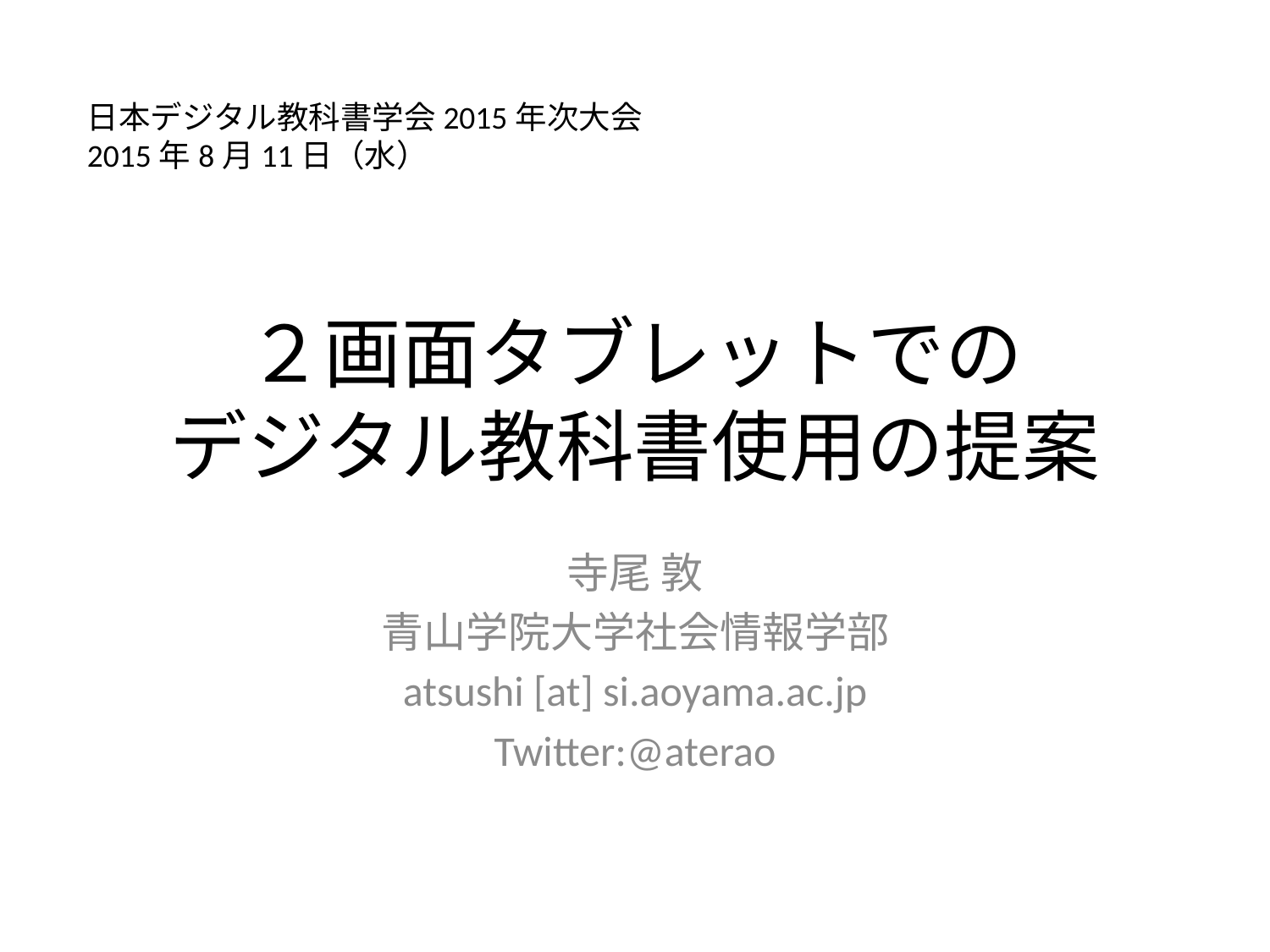

日本デジタル教科書学会2015年次大会
2015年8月11日（水）
# ２画面タブレットでの デジタル教科書使用の提案
寺尾 敦
青山学院大学社会情報学部
atsushi [at] si.aoyama.ac.jp
Twitter:@aterao